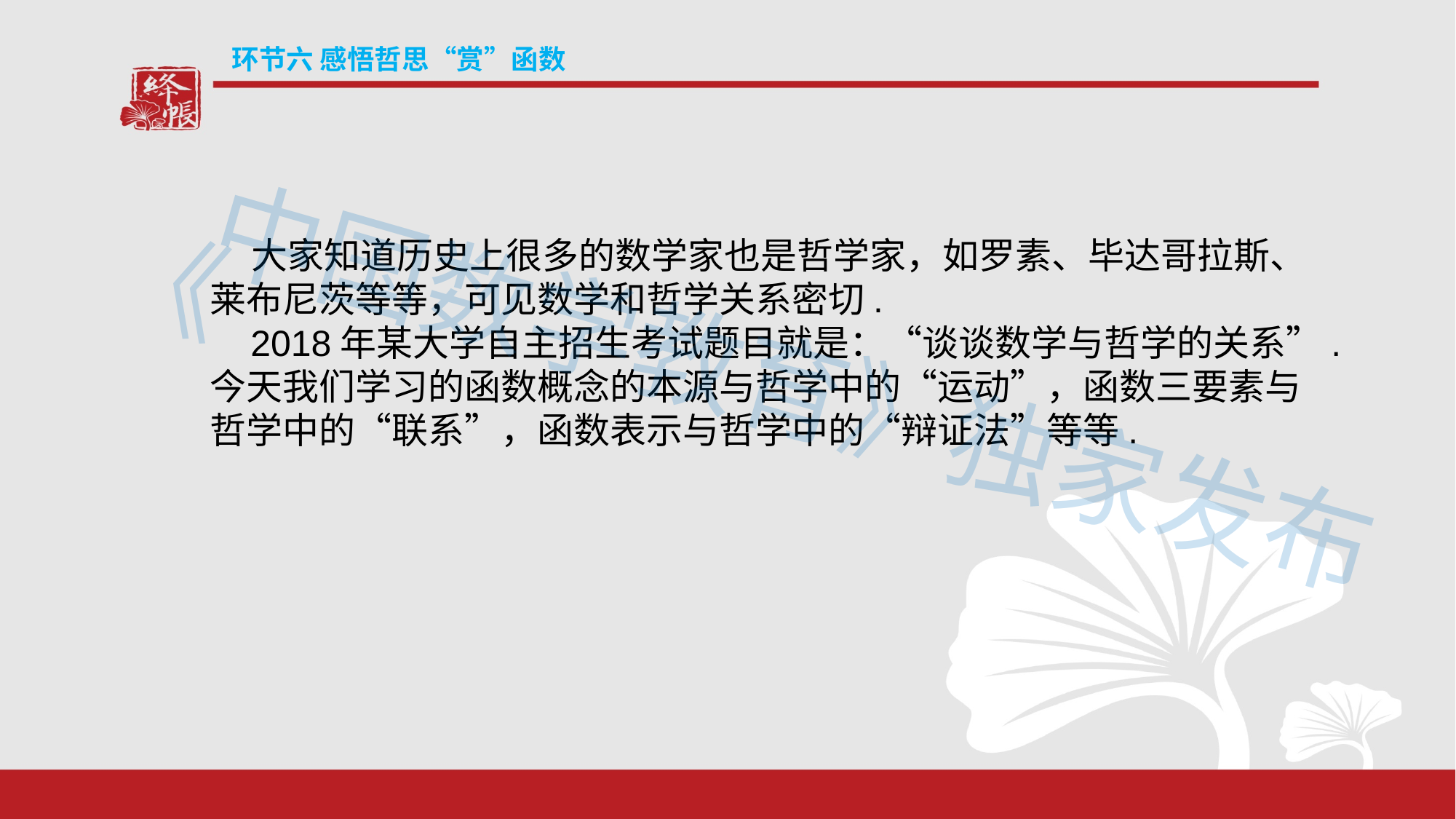

环节六 感悟哲思“赏”函数
    大家知道历史上很多的数学家也是哲学家，如罗素、毕达哥拉斯、莱布尼茨等等，可见数学和哲学关系密切.
    2018年某大学自主招生考试题目就是：“谈谈数学与哲学的关系”.今天我们学习的函数概念的本源与哲学中的“运动”，函数三要素与哲学中的“联系”，函数表示与哲学中的“辩证法”等等.
《中国数学教育》独家发布